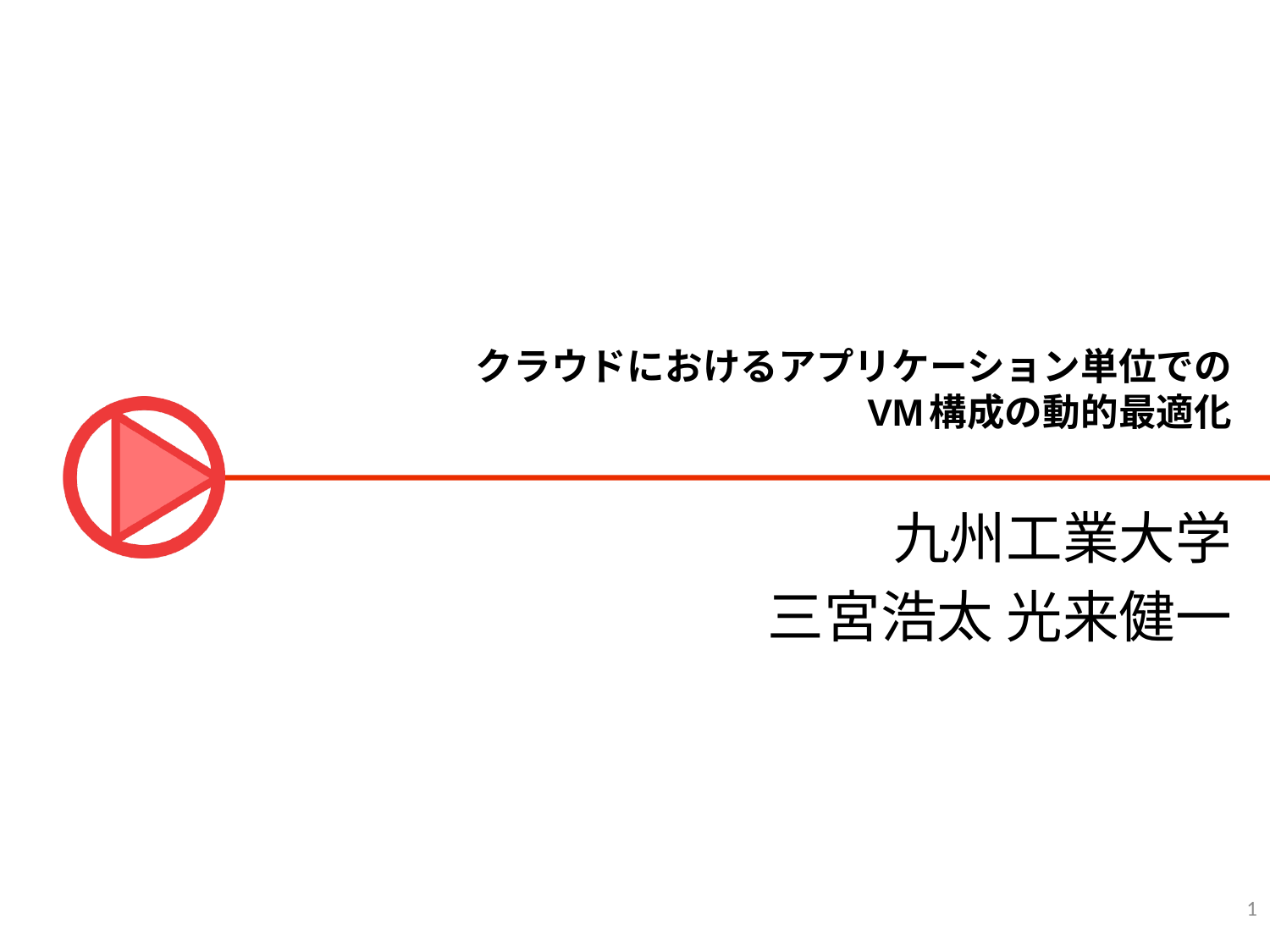

# クラウドにおけるアプリケーション単位での VM構成の動的最適化
九州工業大学
三宮浩太 光来健一
1